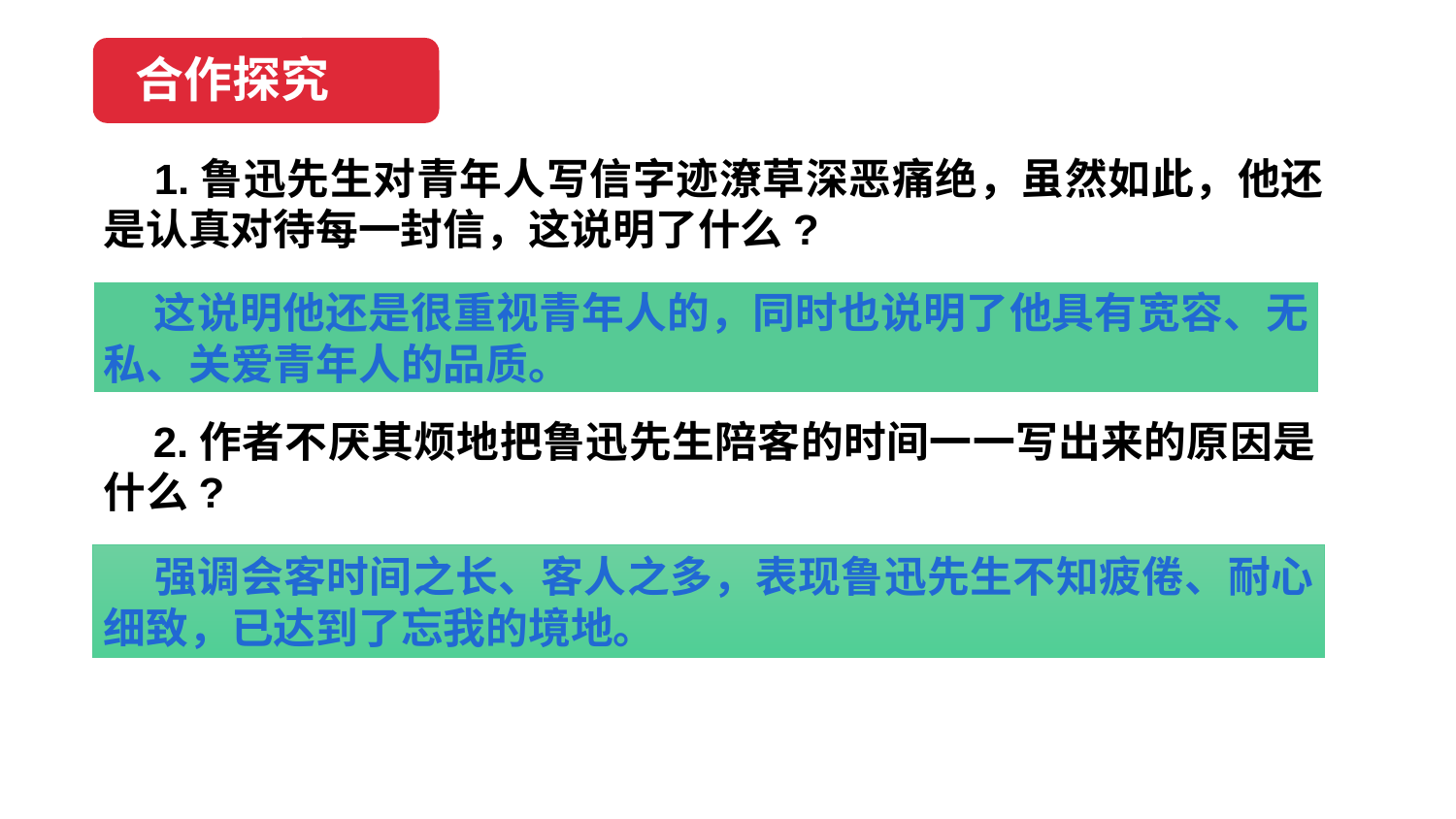

合作探究
    1.鲁迅先生对青年人写信字迹潦草深恶痛绝，虽然如此，他还是认真对待每一封信，这说明了什么?
    这说明他还是很重视青年人的，同时也说明了他具有宽容、无私、关爱青年人的品质。
    2.作者不厌其烦地把鲁迅先生陪客的时间一一写出来的原因是什么?
    强调会客时间之长、客人之多，表现鲁迅先生不知疲倦、耐心细致，已达到了忘我的境地。